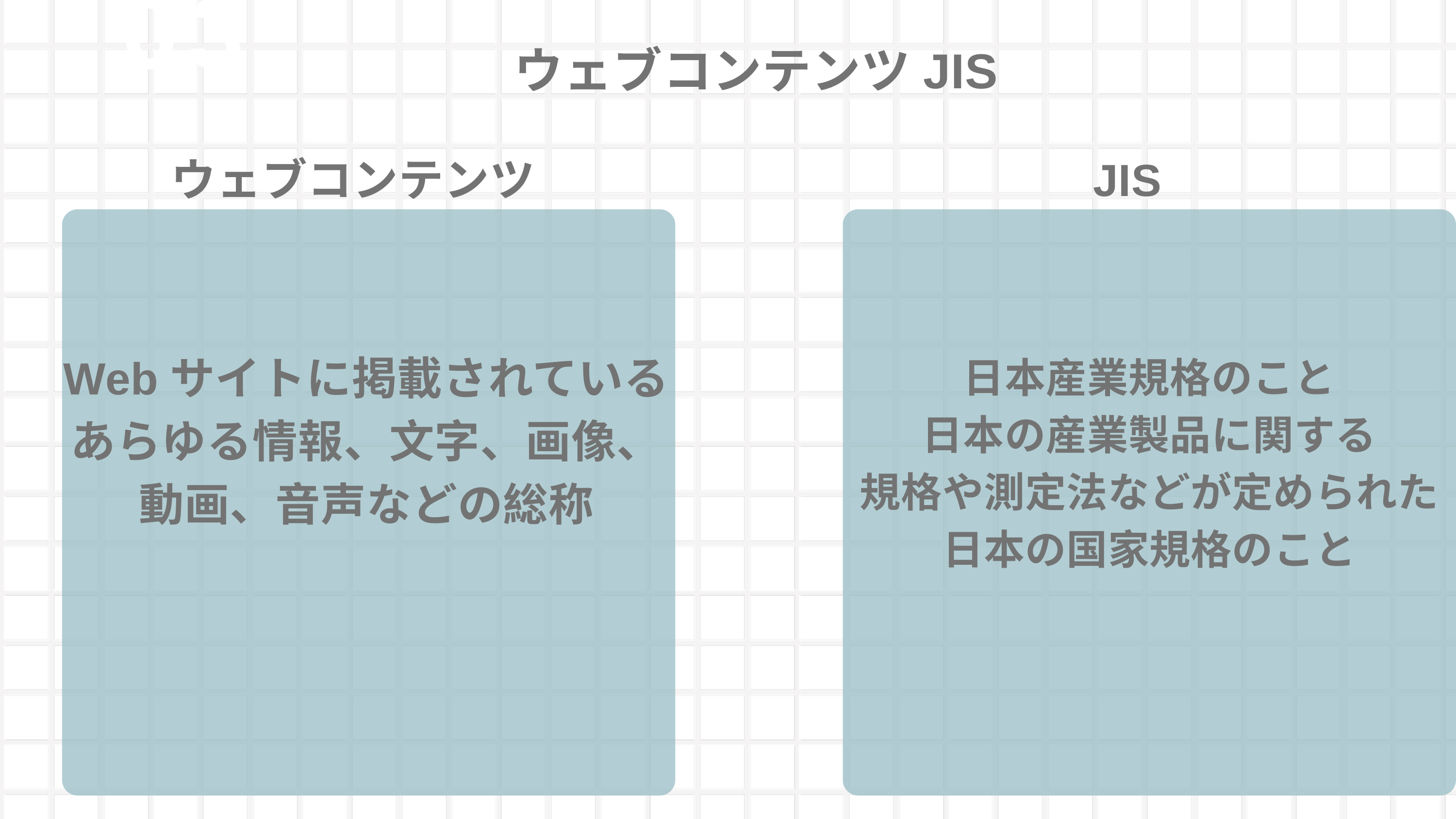

03.
ウェブコンテンツJIS
ウェブコンテンツ
JIS

Webサイトに掲載されているあらゆる情報、文字、画像、
動画、音声などの総称

日本産業規格のこと
日本の産業製品に関する
規格や測定法などが定められた
日本の国家規格のこと